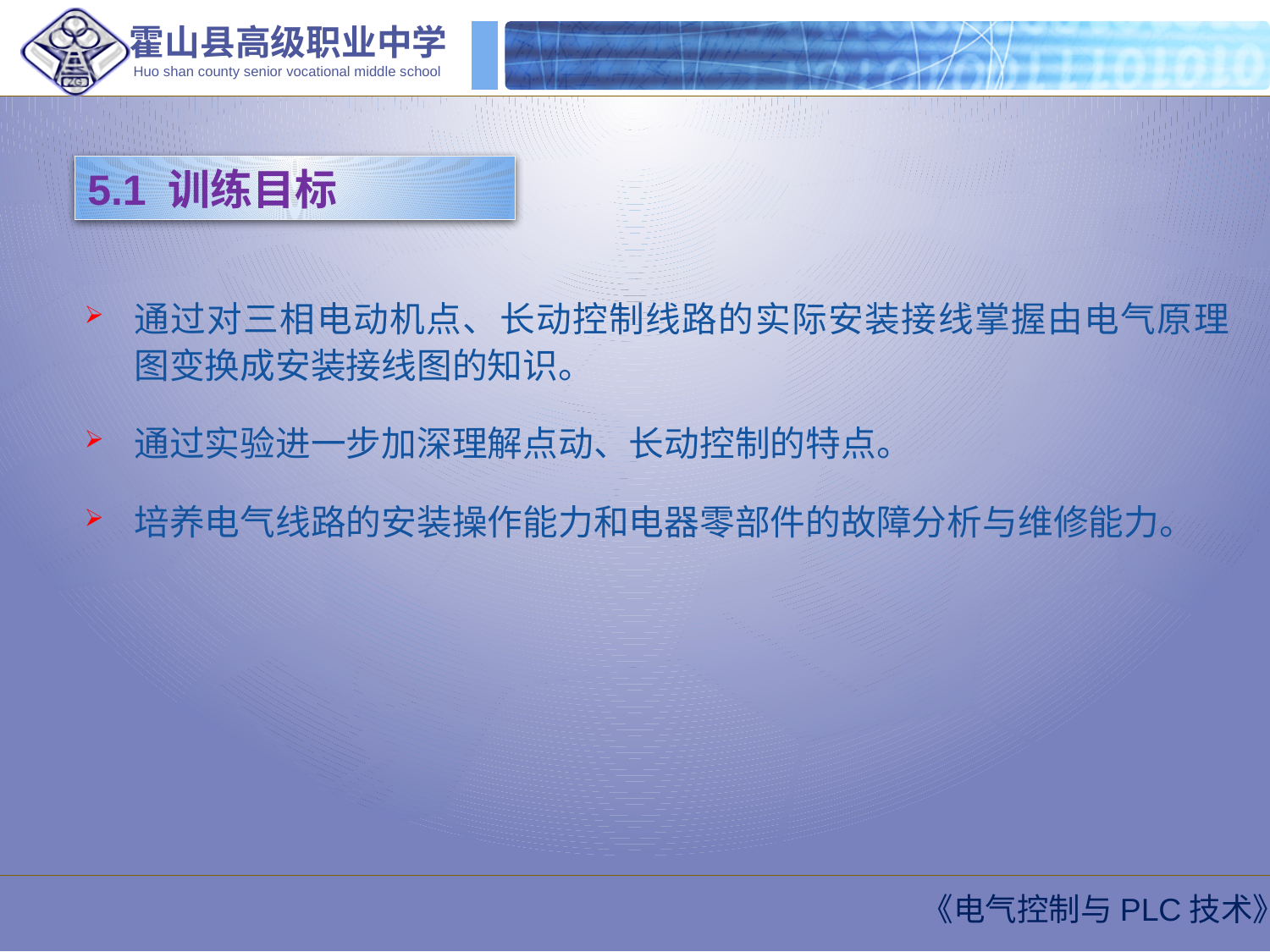

5.1 训练目标
通过对三相电动机点、长动控制线路的实际安装接线掌握由电气原理图变换成安装接线图的知识。
通过实验进一步加深理解点动、长动控制的特点。
培养电气线路的安装操作能力和电器零部件的故障分析与维修能力。